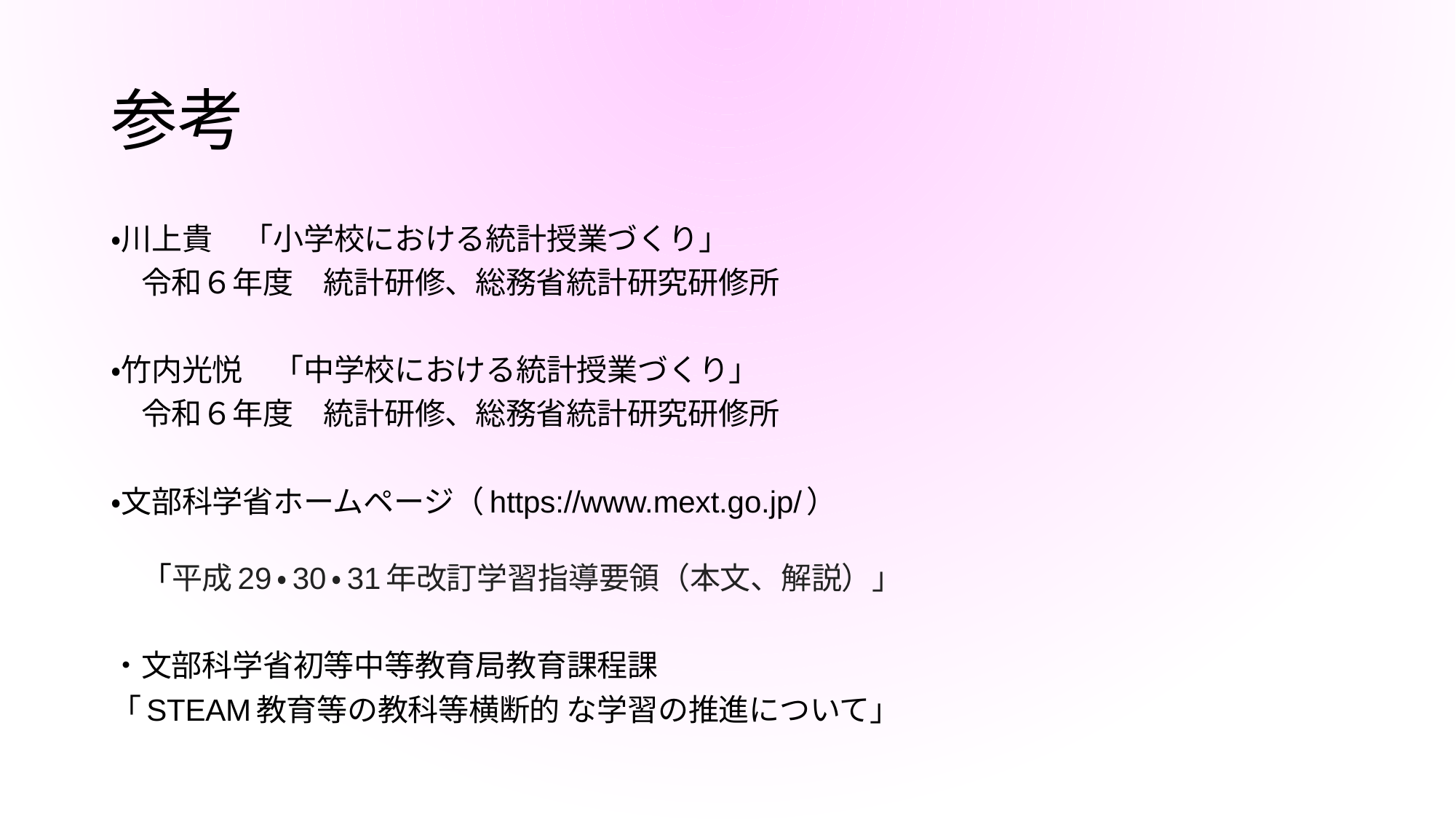

# 参考
・川上貴　「小学校における統計授業づくり」
　令和６年度　統計研修、総務省統計研究研修所

・竹内光悦　「中学校における統計授業づくり」
　令和６年度　統計研修、総務省統計研究研修所

・文部科学省ホームページ（https://www.mext.go.jp/）
　
　「平成29・30・31年改訂学習指導要領（本文、解説）」

・⽂部科学省初等中等教育局教育課程課
「STEAM教育等の教科等横断的 な学習の推進について」